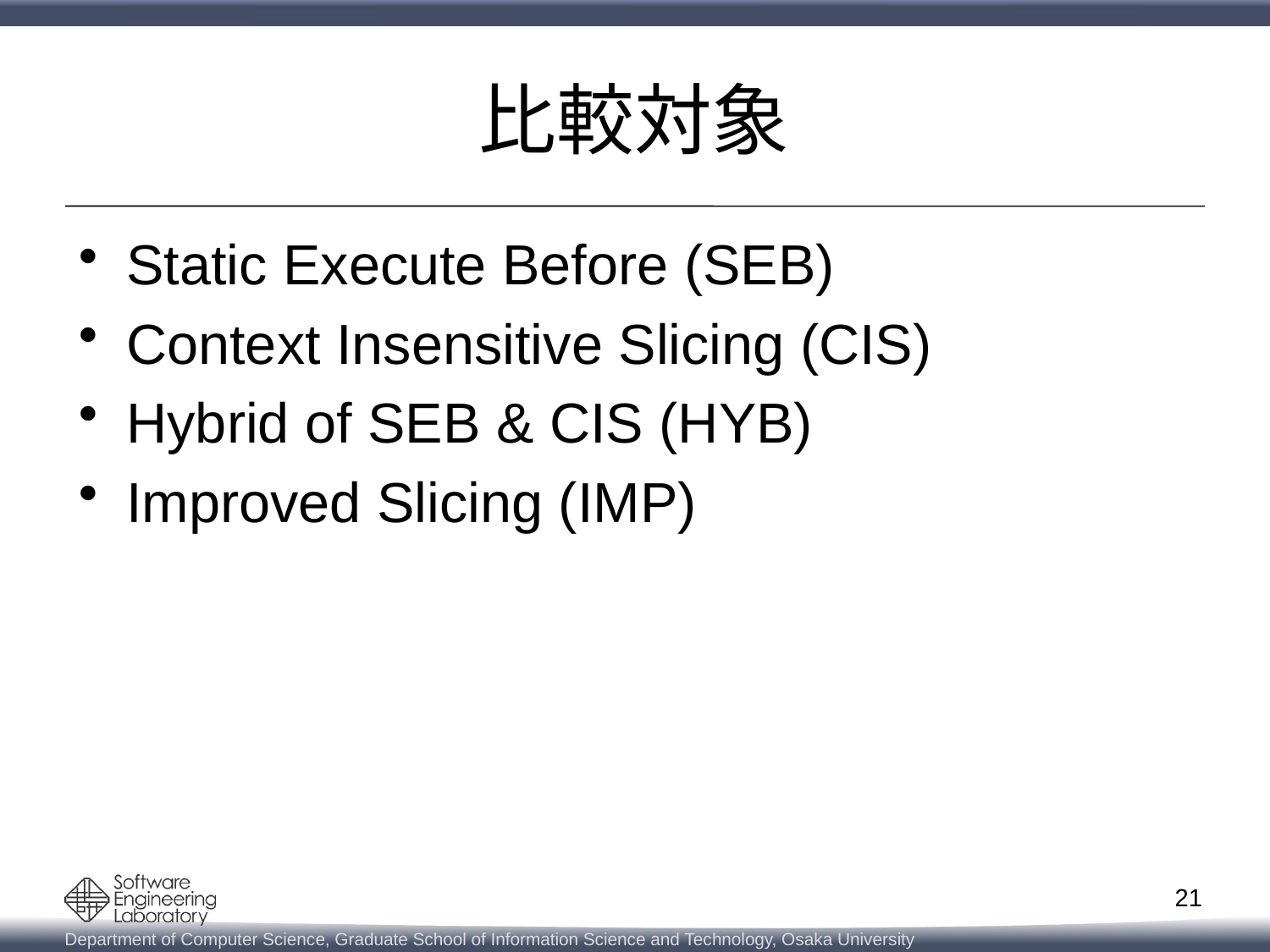

# 比較対象
Static Execute Before (SEB)
Context Insensitive Slicing (CIS)
Hybrid of SEB & CIS (HYB)
Improved Slicing (IMP)

21